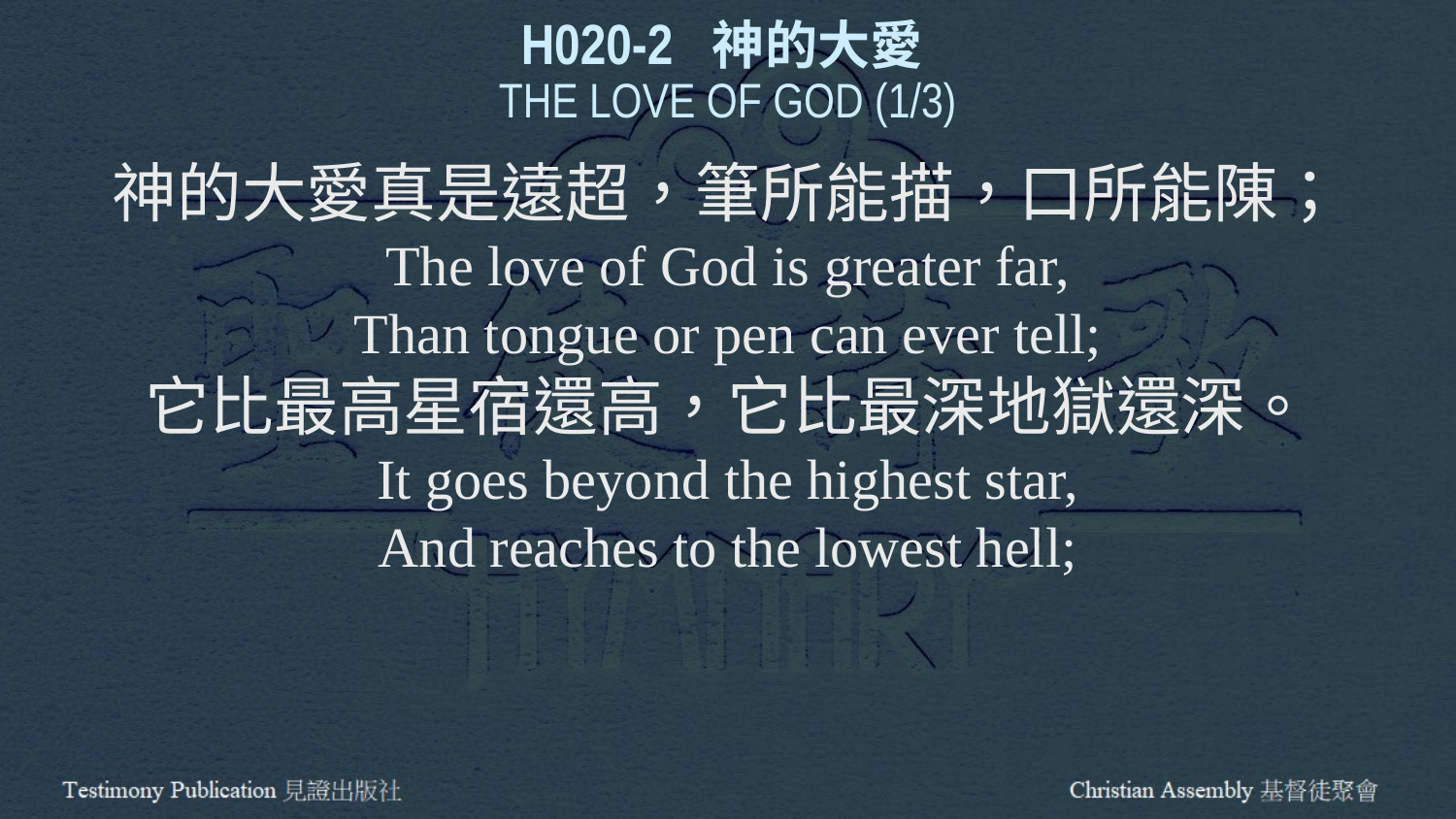

H020-2  神的大愛
THE LOVE OF GOD (1/3)
神的大愛真是遠超，筆所能描，口所能陳；
The love of God is greater far,
Than tongue or pen can ever tell;
它比最高星宿還高，它比最深地獄還深。
It goes beyond the highest star,
And reaches to the lowest hell;